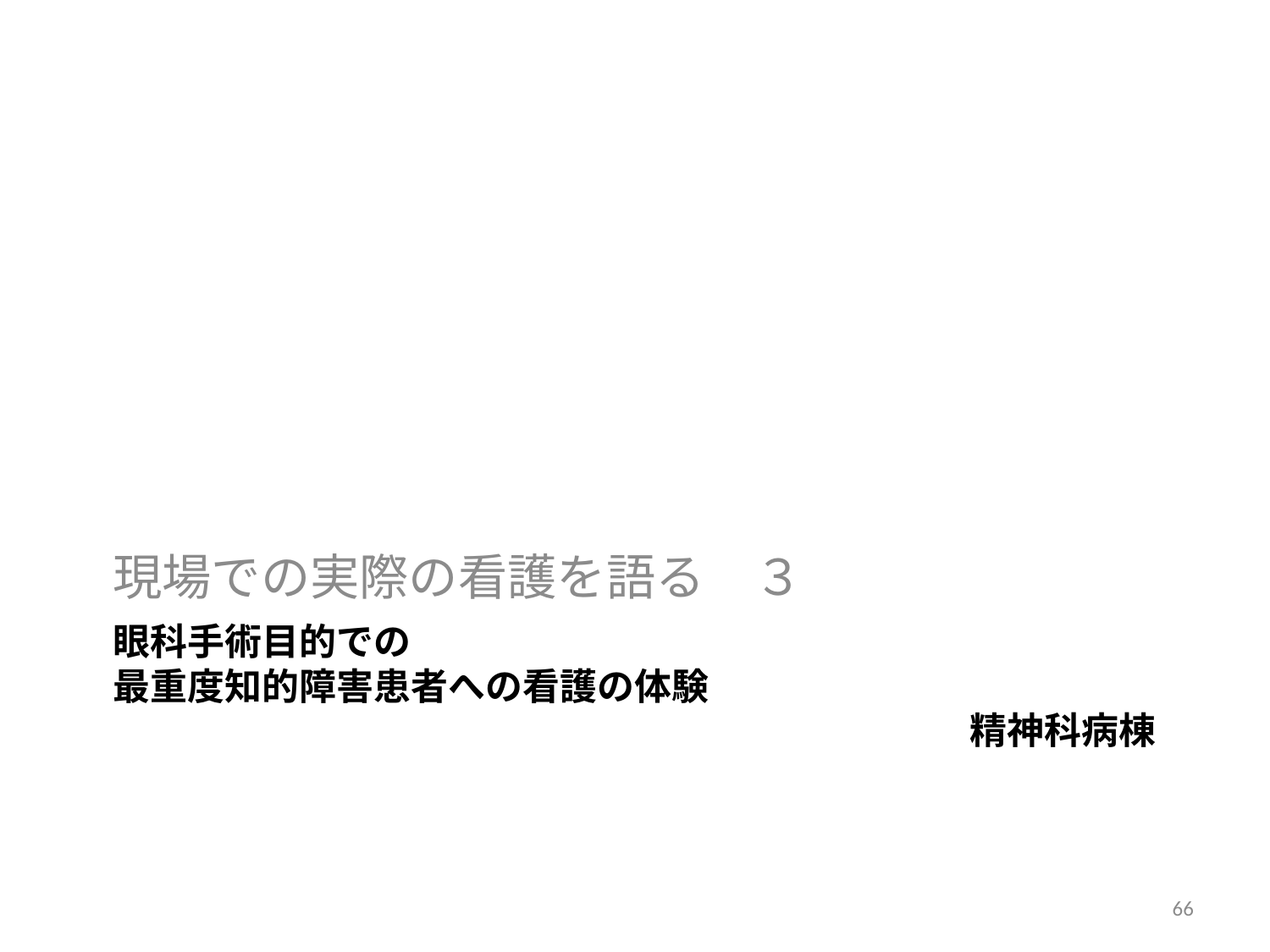

現場での実際の看護を語る　３
# 眼科手術目的での 最重度知的障害患者への看護の体験 　　　　　　　　　　　　　　　　　　　　　　　精神科病棟
66